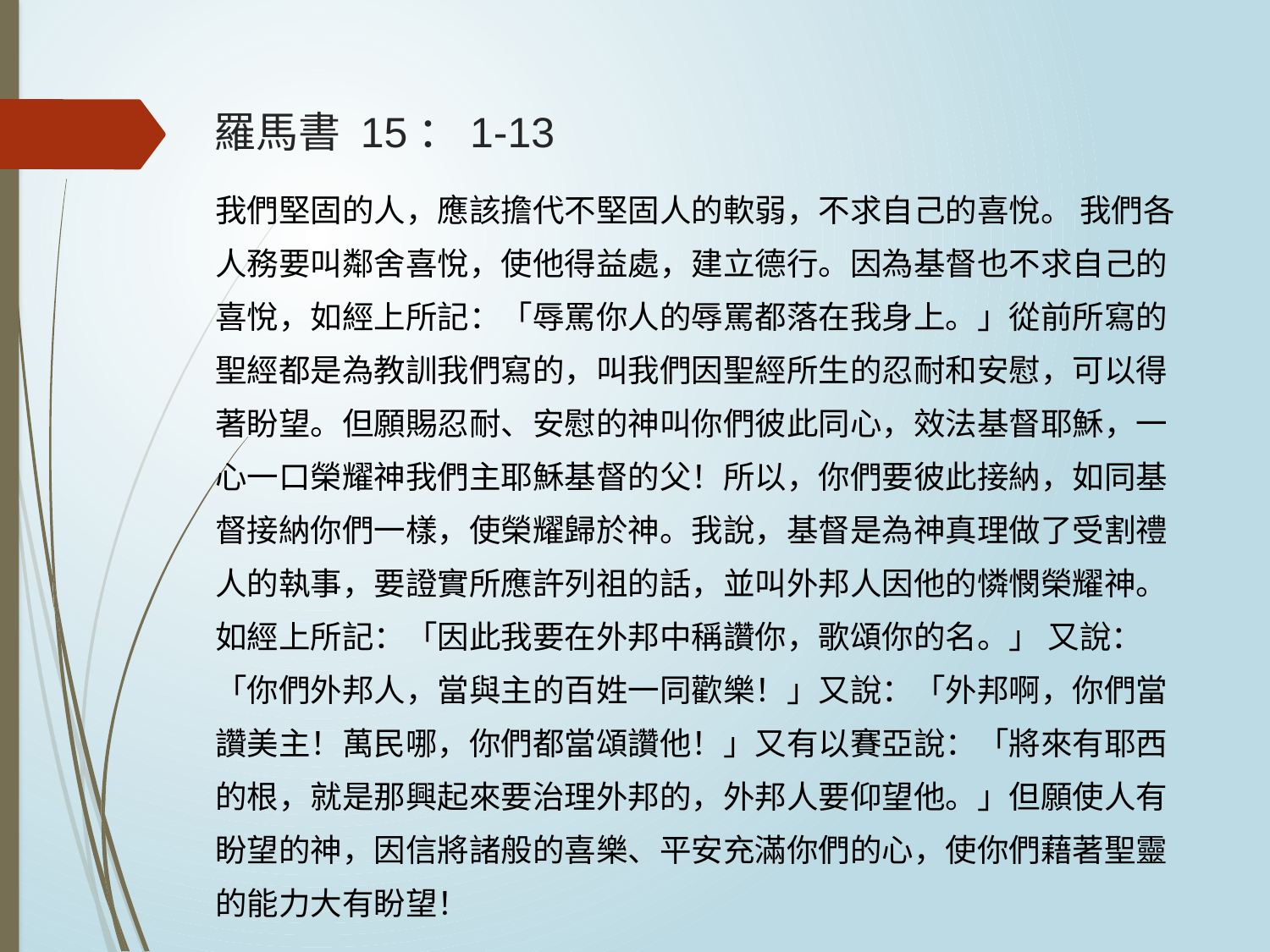

# 羅馬書 15：1-13
我們堅固的人，應該擔代不堅固人的軟弱，不求自己的喜悅。 我們各人務要叫鄰舍喜悅，使他得益處，建立德行。因為基督也不求自己的喜悅，如經上所記：「辱罵你人的辱罵都落在我身上。」從前所寫的聖經都是為教訓我們寫的，叫我們因聖經所生的忍耐和安慰，可以得著盼望。但願賜忍耐、安慰的神叫你們彼此同心，效法基督耶穌，一心一口榮耀神我們主耶穌基督的父！所以，你們要彼此接納，如同基督接納你們一樣，使榮耀歸於神。我說，基督是為神真理做了受割禮人的執事，要證實所應許列祖的話，並叫外邦人因他的憐憫榮耀神。如經上所記：「因此我要在外邦中稱讚你，歌頌你的名。」 又說：
「你們外邦人，當與主的百姓一同歡樂！」又說：「外邦啊，你們當讚美主！萬民哪，你們都當頌讚他！」又有以賽亞說：「將來有耶西的根，就是那興起來要治理外邦的，外邦人要仰望他。」但願使人有盼望的神，因信將諸般的喜樂、平安充滿你們的心，使你們藉著聖靈的能力大有盼望！